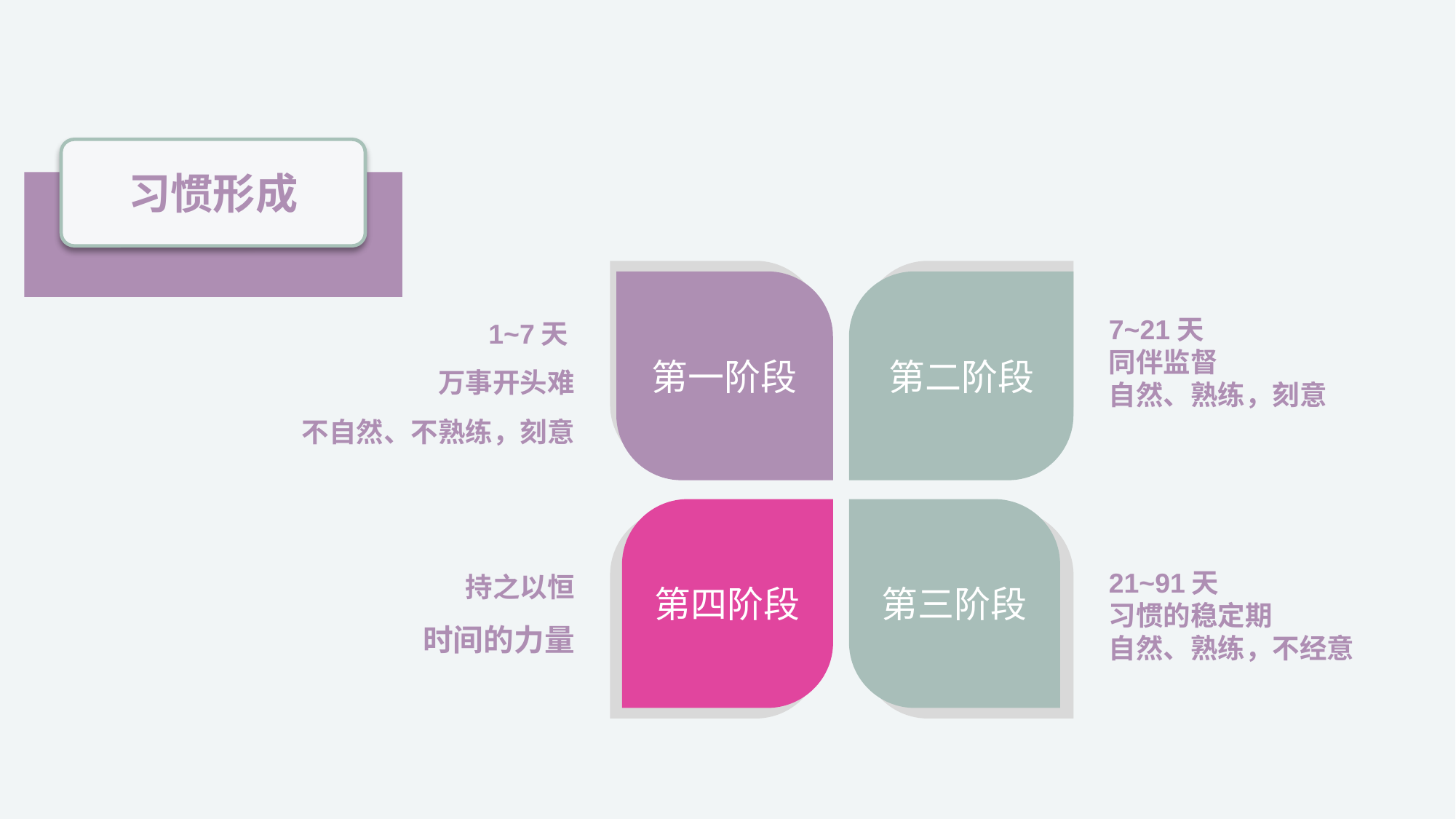

习惯形成

第一阶段

第二阶段
7~21天
同伴监督
自然、熟练，刻意
1~7天
万事开头难
不自然、不熟练，刻意
第四阶段

第三阶段

21~91天
习惯的稳定期
自然、熟练，不经意

持之以恒
时间的力量